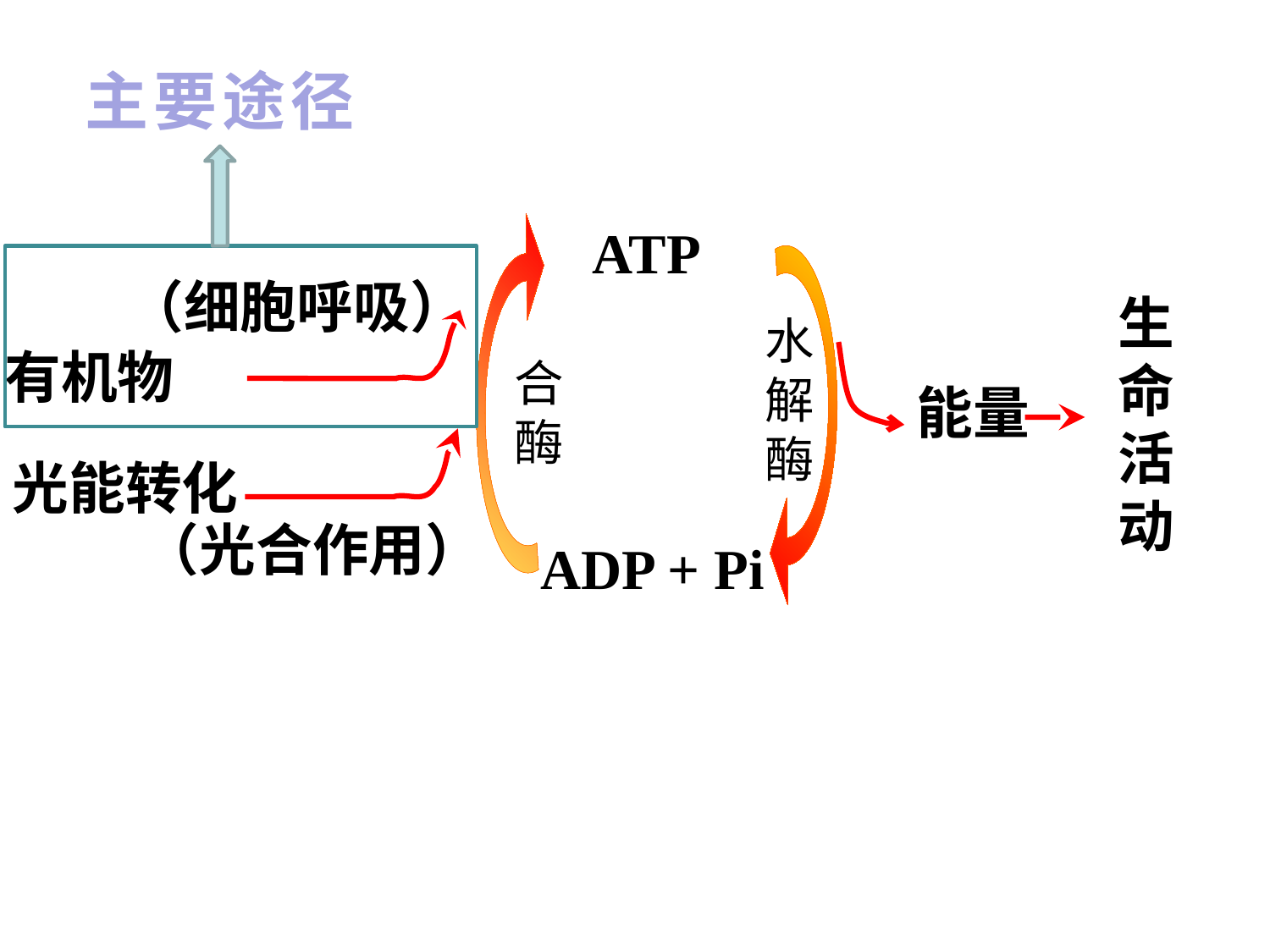

主要途径

ATP

（细胞呼吸）
生命活动
水解酶

有机物

合酶

能量

光能转化
（光合作用）
ADP + Pi